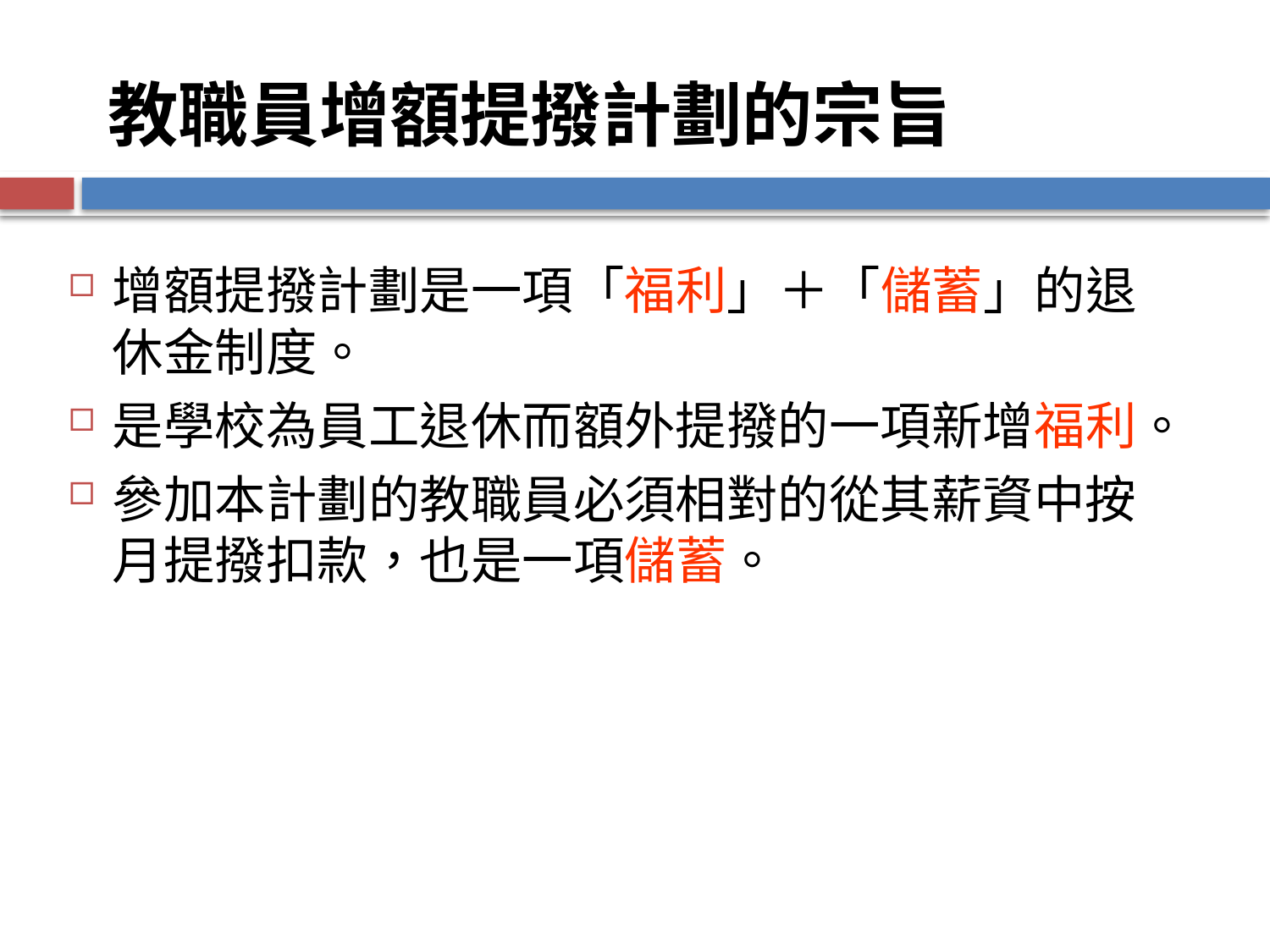

# 教職員增額提撥計劃的宗旨
增額提撥計劃是一項「福利」＋「儲蓄」的退休金制度。
是學校為員工退休而額外提撥的一項新增福利。
參加本計劃的教職員必須相對的從其薪資中按月提撥扣款，也是一項儲蓄。